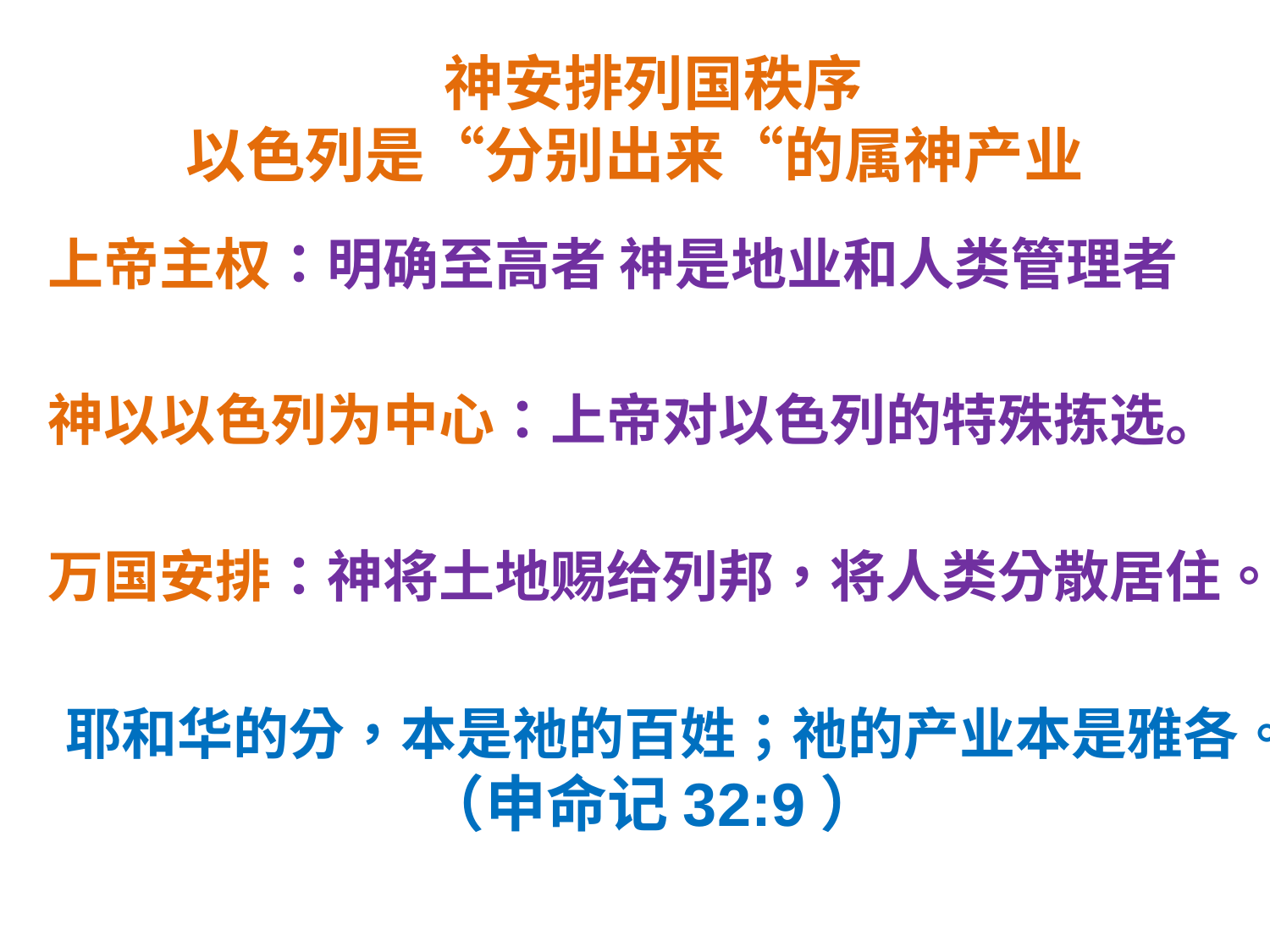

# 神安排列国秩序 以色列是“分别出来“的属神产业
上帝主权：明确至高者 神是地业和人类管理者

神以以色列为中心：上帝对以色列的特殊拣选。

万国安排：神将土地赐给列邦，将人类分散居住。

耶和华的分，本是祂的百姓；祂的产业本是雅各。（申命记32:9）